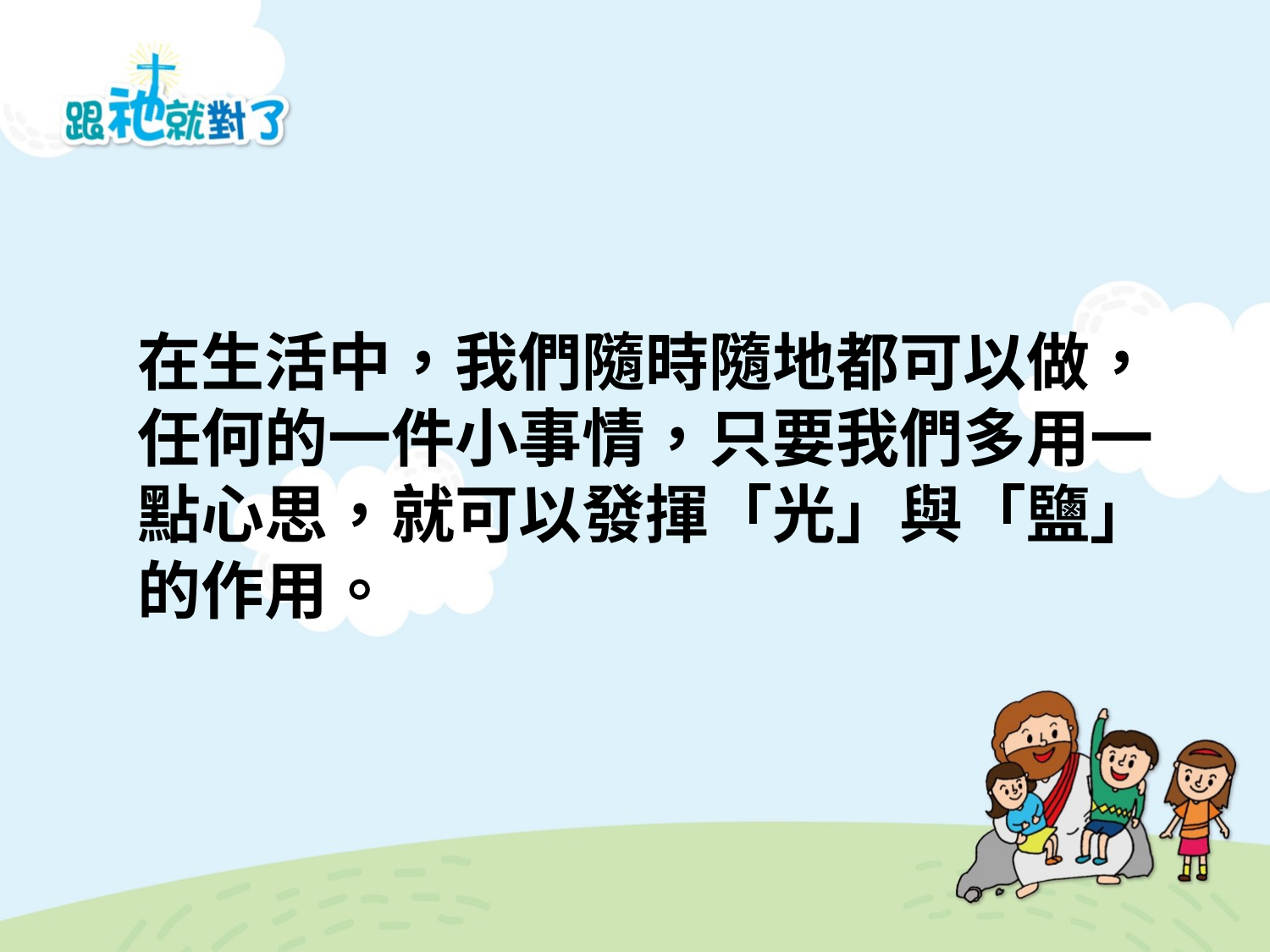

在生活中，我們隨時隨地都可以做，任何的一件小事情，只要我們多用一點心思，就可以發揮「光」與「鹽」的作用。